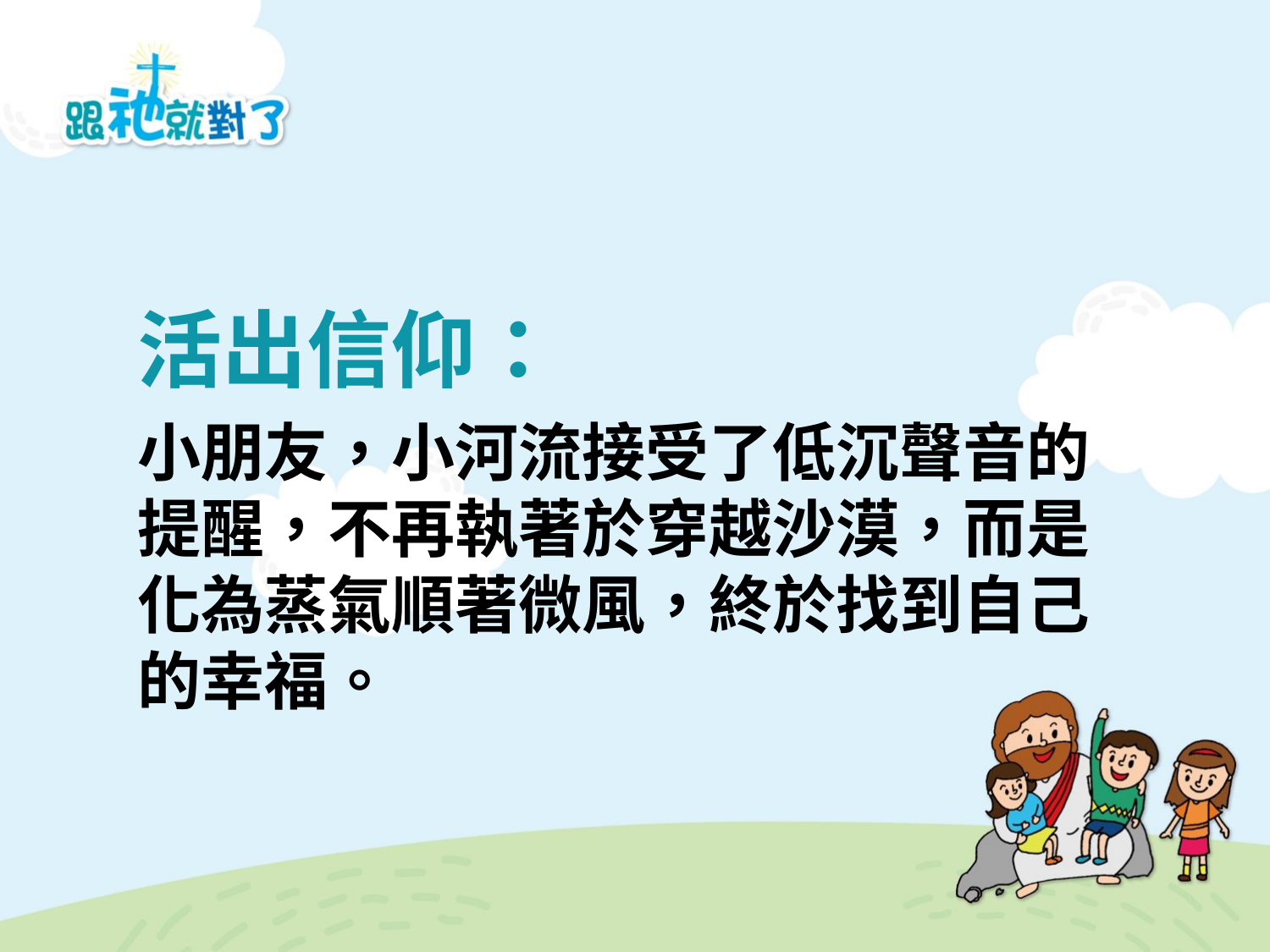

活出信仰：
小朋友，小河流接受了低沉聲音的提醒，不再執著於穿越沙漠，而是化為蒸氣順著微風，終於找到自己的幸福。